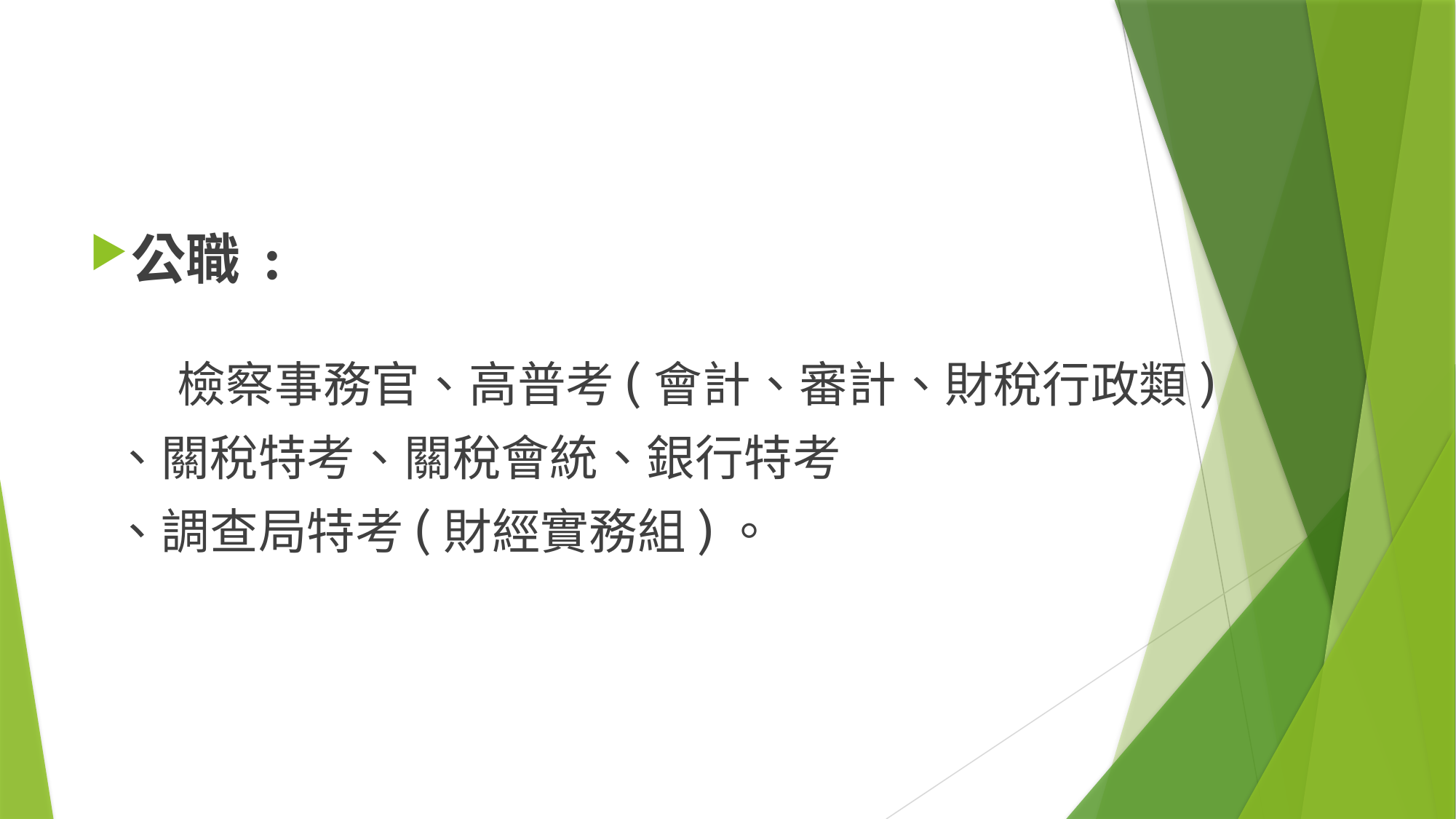

公職 :

        檢察事務官、高普考(會計、審計、財稅行政類)
 、關稅特考、關稅會統、銀行特考
 、調查局特考(財經實務組)。